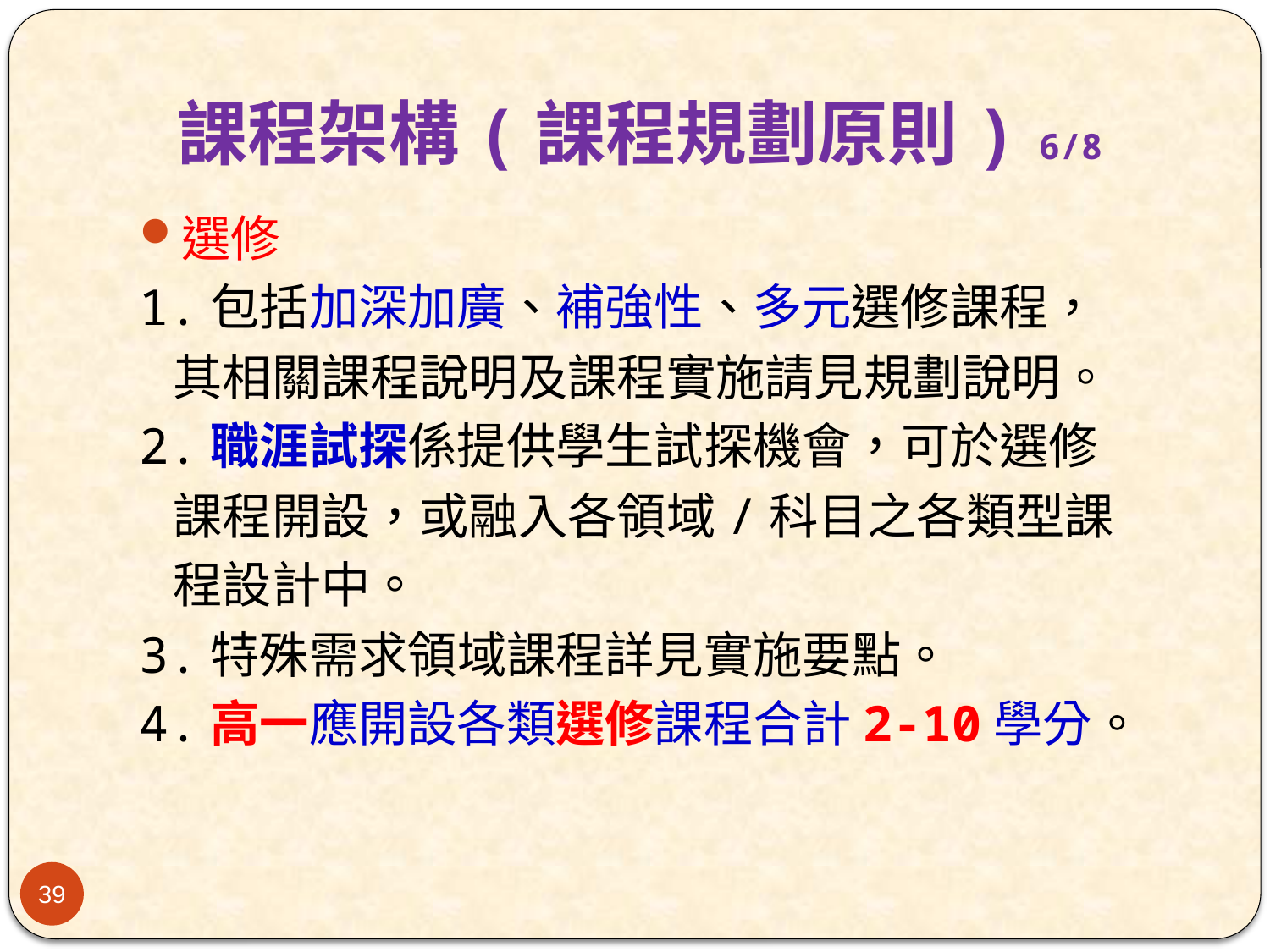

# 課程架構(課程規劃原則) 6/8
選修
1.包括加深加廣、補強性、多元選修課程，
  其相關課程說明及課程實施請見規劃說明。
2.職涯試探係提供學生試探機會，可於選修
  課程開設，或融入各領域/科目之各類型課
  程設計中。
3.特殊需求領域課程詳見實施要點。
4.高一應開設各類選修課程合計2-10學分。
39